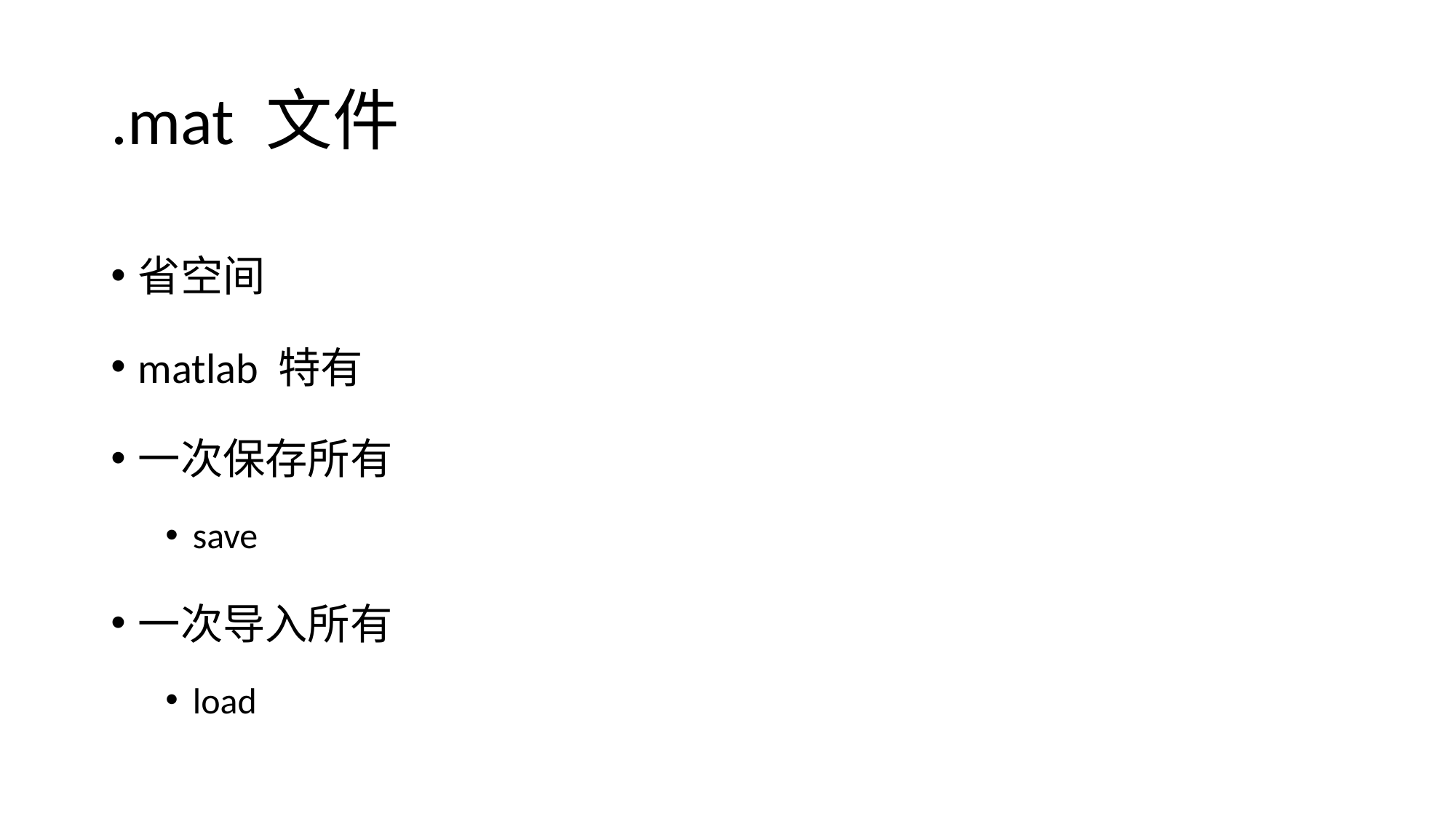

# .mat 文件
省空间
matlab 特有
一次保存所有
save
一次导入所有
load